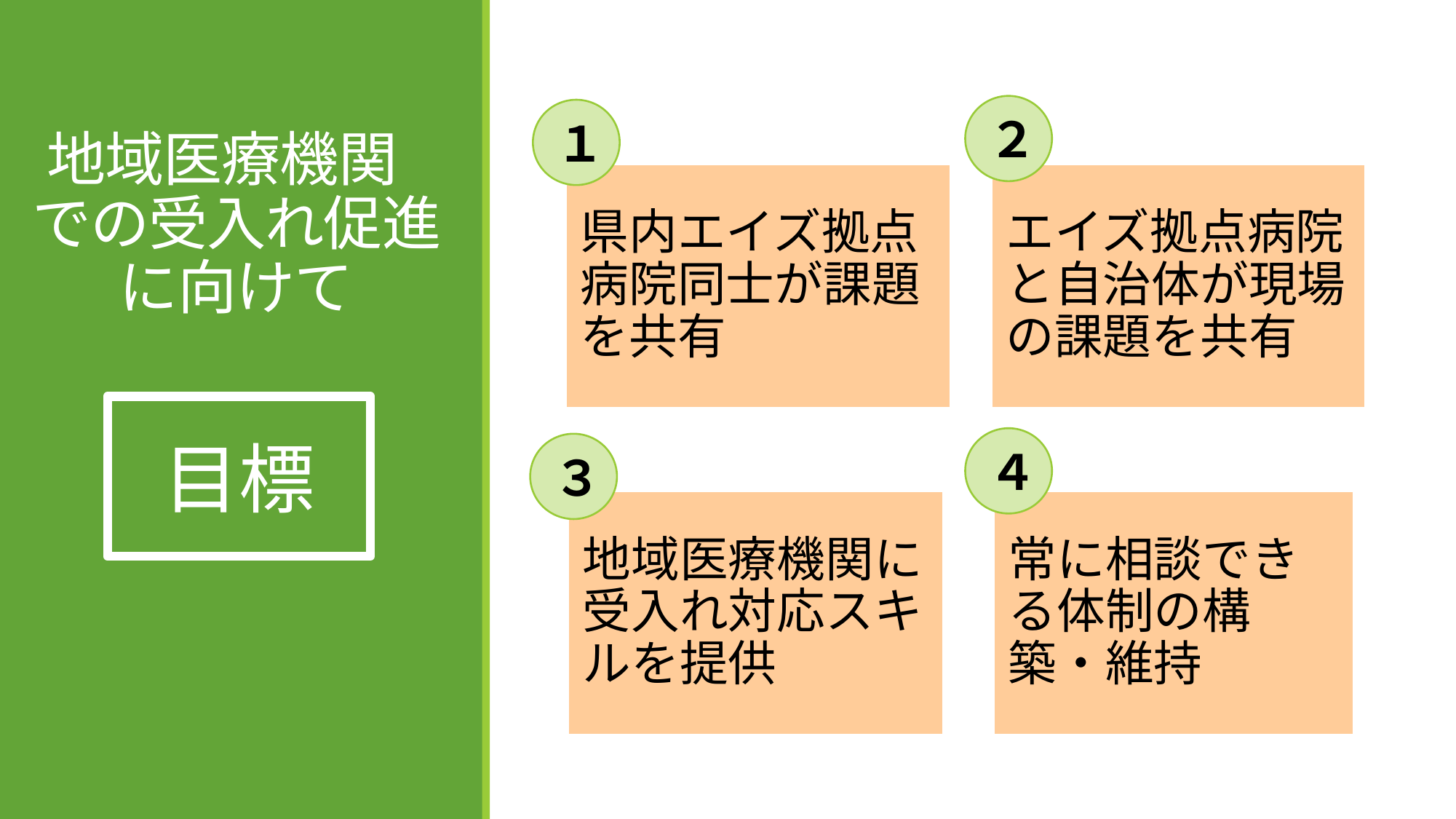

２
１
 地域医療機関　での受入れ促進に向けて

県内エイズ拠点病院同士が課題を共有
エイズ拠点病院と自治体が現場の課題を共有
地域医療機関に受入れ対応スキルを提供
常に相談できる体制の構築・維持
目標
４
３